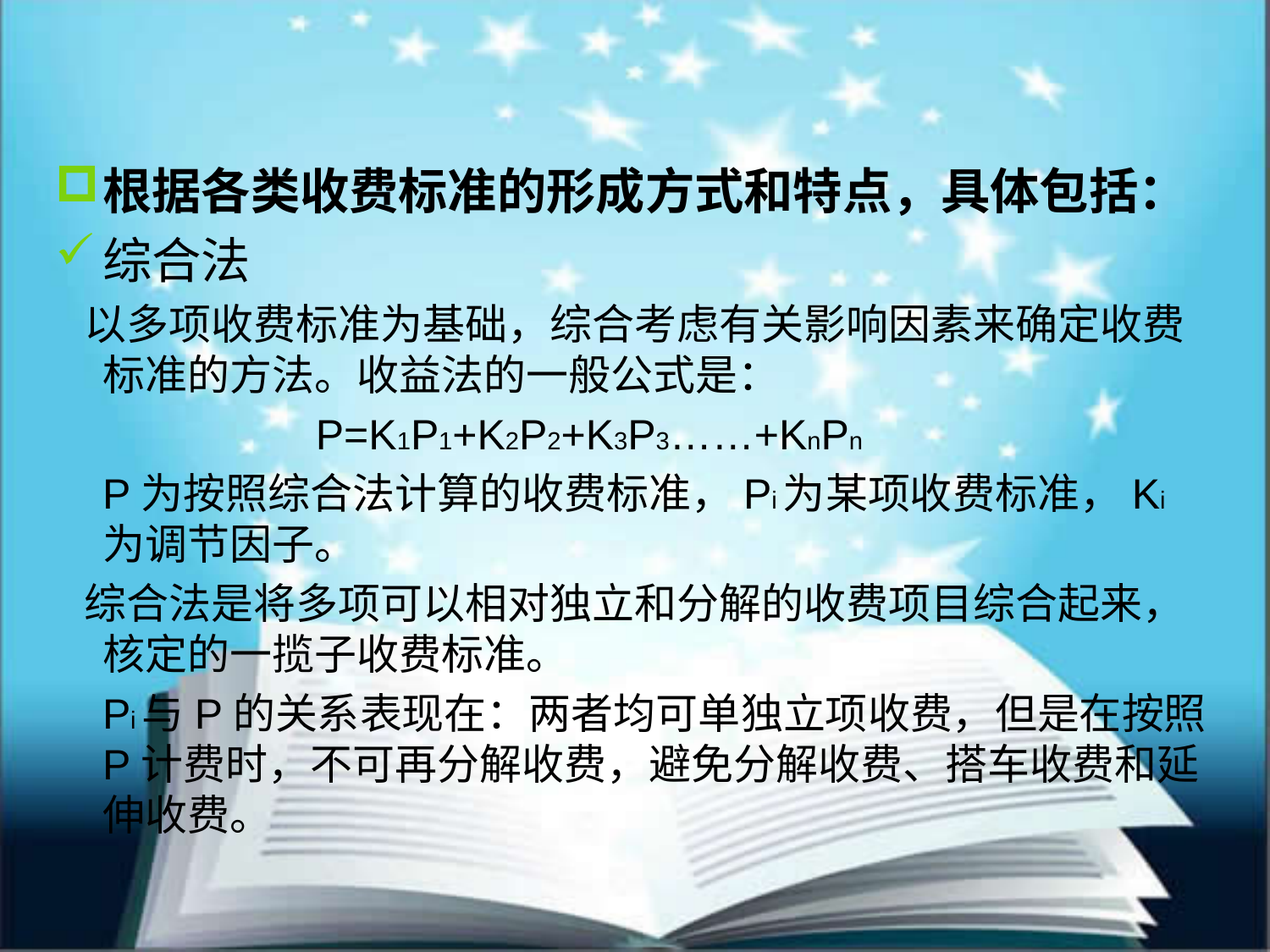

根据各类收费标准的形成方式和特点，具体包括：
综合法
  以多项收费标准为基础，综合考虑有关影响因素来确定收费标准的方法。收益法的一般公式是：
                      P=K1P1+K2P2+K3P3……+KnPn
    P为按照综合法计算的收费标准，Pi为某项收费标准，Ki为调节因子。
  综合法是将多项可以相对独立和分解的收费项目综合起来，核定的一揽子收费标准。
    Pi与P的关系表现在：两者均可单独立项收费，但是在按照P计费时，不可再分解收费，避免分解收费、搭车收费和延伸收费。